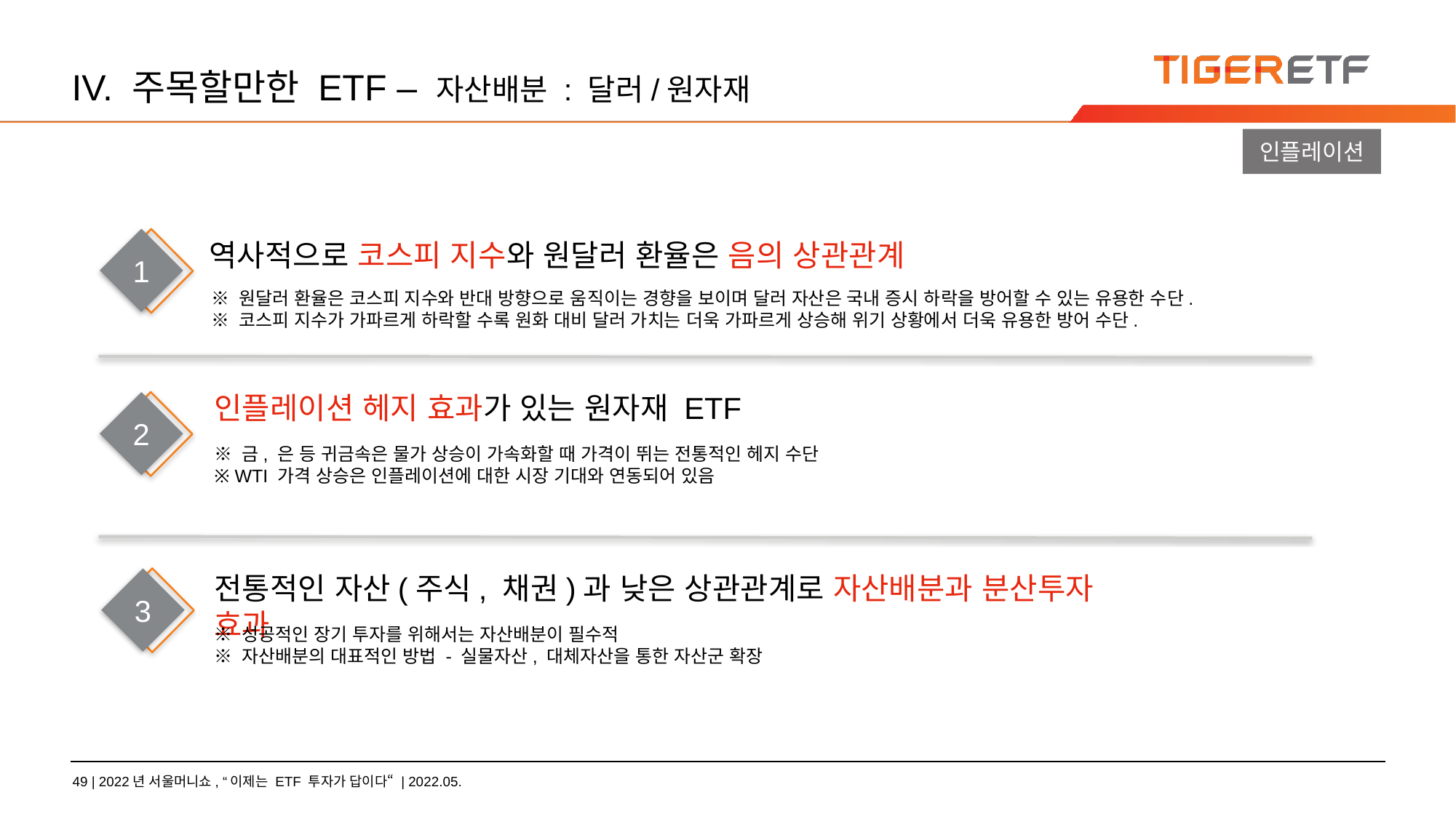

# IV. 주목할만한 ETF – 자산배분 : 달러/원자재
인플레이션
1

역사적으로 코스피 지수와 원달러 환율은 음의 상관관계
※ 원달러 환율은 코스피 지수와 반대 방향으로 움직이는 경향을 보이며 달러 자산은 국내 증시 하락을 방어할 수 있는 유용한 수단.
※ 코스피 지수가 가파르게 하락할 수록 원화 대비 달러 가치는 더욱 가파르게 상승해 위기 상황에서 더욱 유용한 방어 수단.
인플레이션 헤지 효과가 있는 원자재 ETF

2
※ 금, 은 등 귀금속은 물가 상승이 가속화할 때 가격이 뛰는 전통적인 헤지 수단
※ WTI 가격 상승은 인플레이션에 대한 시장 기대와 연동되어 있음
전통적인 자산(주식, 채권)과 낮은 상관관계로 자산배분과 분산투자 효과

3
※ 성공적인 장기 투자를 위해서는 자산배분이 필수적
※ 자산배분의 대표적인 방법 - 실물자산, 대체자산을 통한 자산군 확장